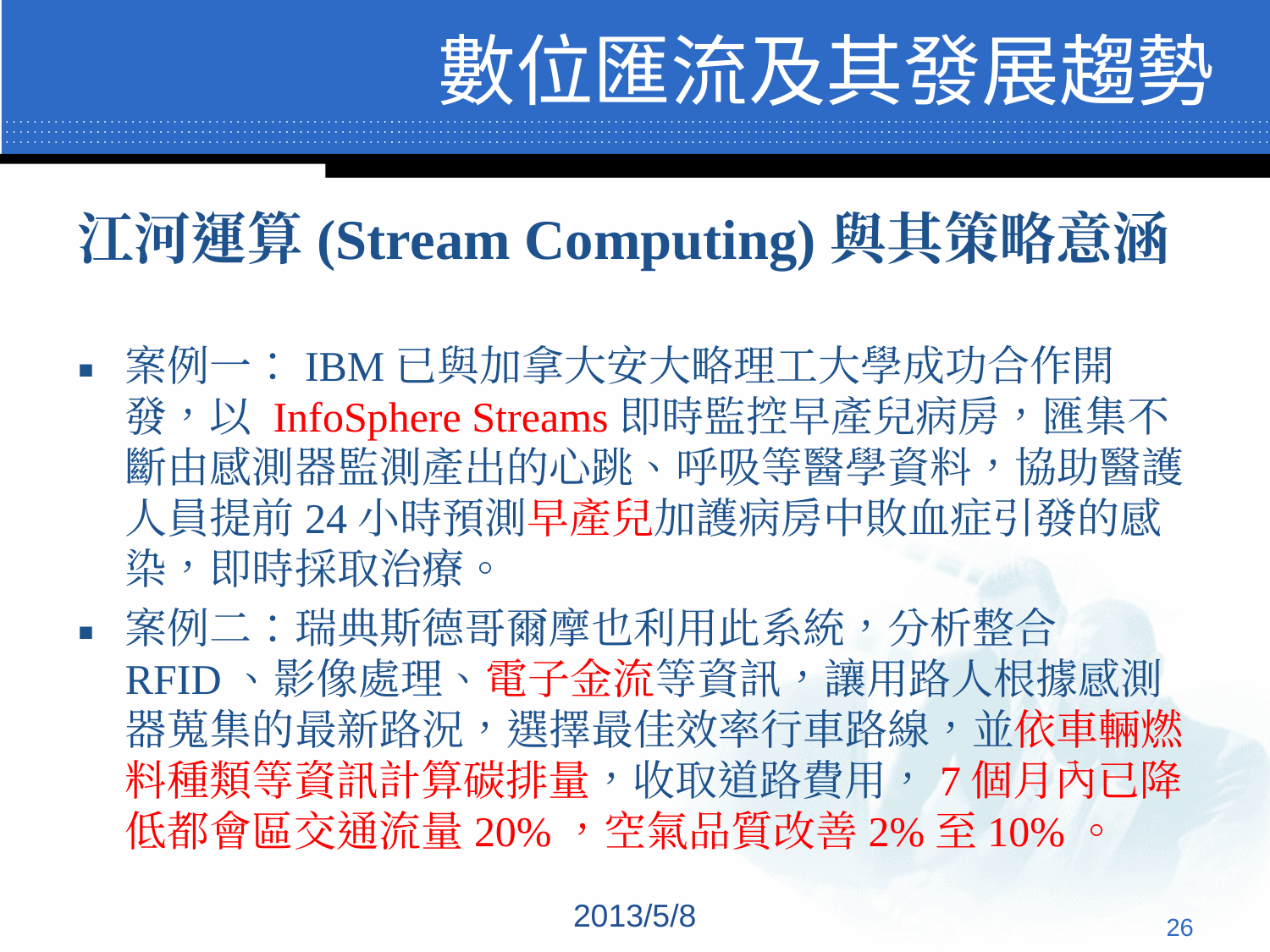

# 數位匯流及其發展趨勢

江河運算(Stream Computing)與其策略意涵

案例一：IBM已與加拿大安大略理工大學成功合作開發，以 InfoSphere Streams即時監控早產兒病房，匯集不斷由感測器監測產出的心跳、呼吸等醫學資料，協助醫護人員提前24小時預測早產兒加護病房中敗血症引發的感染，即時採取治療。
案例二：瑞典斯德哥爾摩也利用此系統，分析整合 RFID、影像處理、電子金流等資訊，讓用路人根據感測器蒐集的最新路況，選擇最佳效率行車路線，並依車輛燃料種類等資訊計算碳排量，收取道路費用，7個月內已降低都會區交通流量20%，空氣品質改善2%至10%。

2013/5/8
26